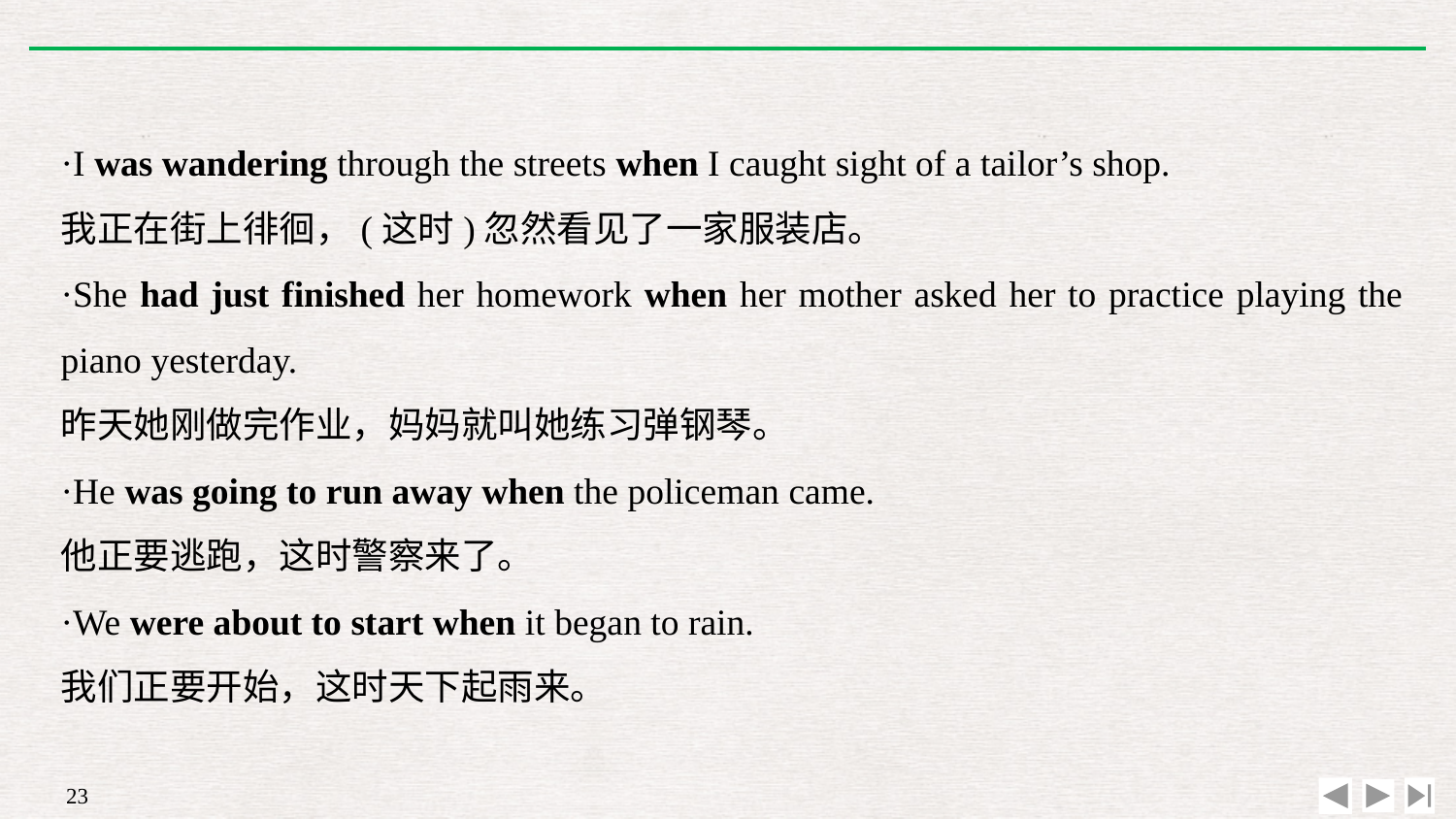

·I was wandering through the streets when I caught sight of a tailor’s shop.
我正在街上徘徊，(这时)忽然看见了一家服装店。
·She had just finished her homework when her mother asked her to practice playing the piano yesterday.
昨天她刚做完作业，妈妈就叫她练习弹钢琴。
·He was going to run away when the policeman came.
他正要逃跑，这时警察来了。
·We were about to start when it began to rain.
我们正要开始，这时天下起雨来。